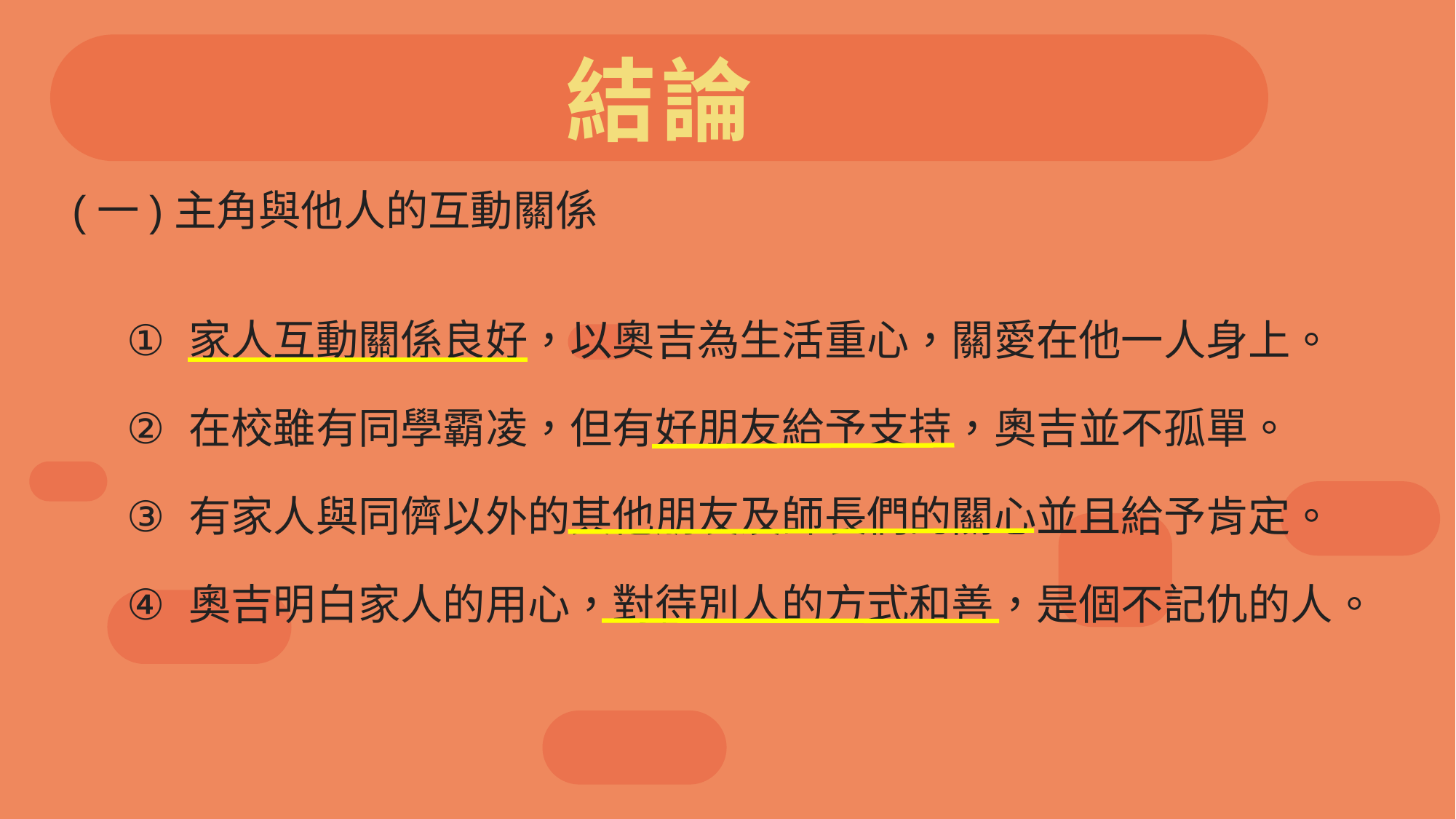

結論
(一)主角與他人的互動關係

家人互動關係良好，以奧吉為生活重心，關愛在他一人身上。
在校雖有同學霸凌，但有好朋友給予支持，奧吉並不孤單。
有家人與同儕以外的其他朋友及師長們的關心並且給予肯定。
奧吉明白家人的用心，對待別人的方式和善，是個不記仇的人。